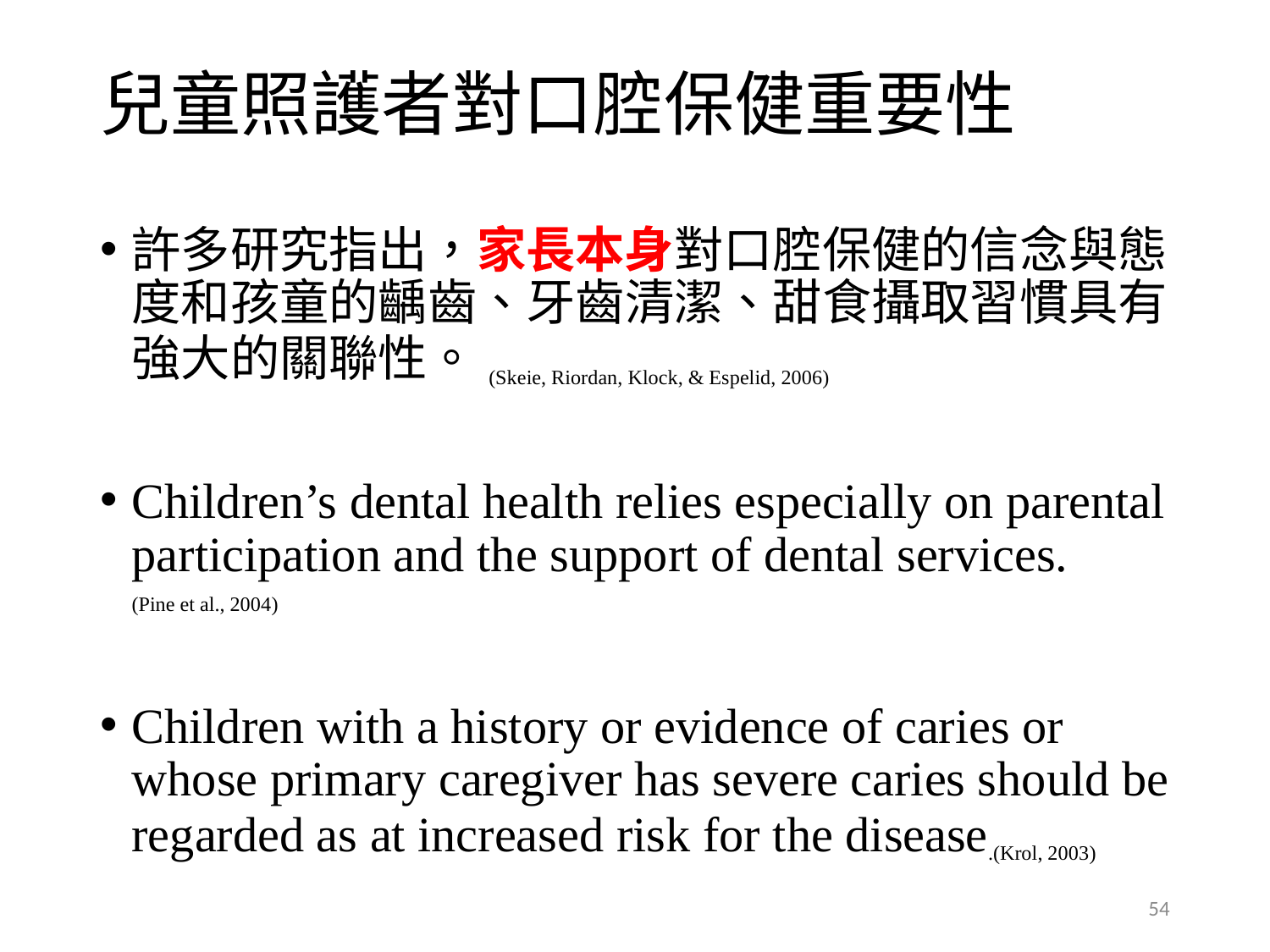

# 兒童照護者對口腔保健重要性
許多研究指出，家長本身對口腔保健的信念與態度和孩童的齲齒、牙齒清潔、甜食攝取習慣具有強大的關聯性。(Skeie, Riordan, Klock, & Espelid, 2006)

Children’s dental health relies especially on parental participation and the support of dental services.     (Pine et al., 2004)

Children with a history or evidence of caries or whose primary caregiver has severe caries should be regarded as at increased risk for the disease.(Krol, 2003)
54